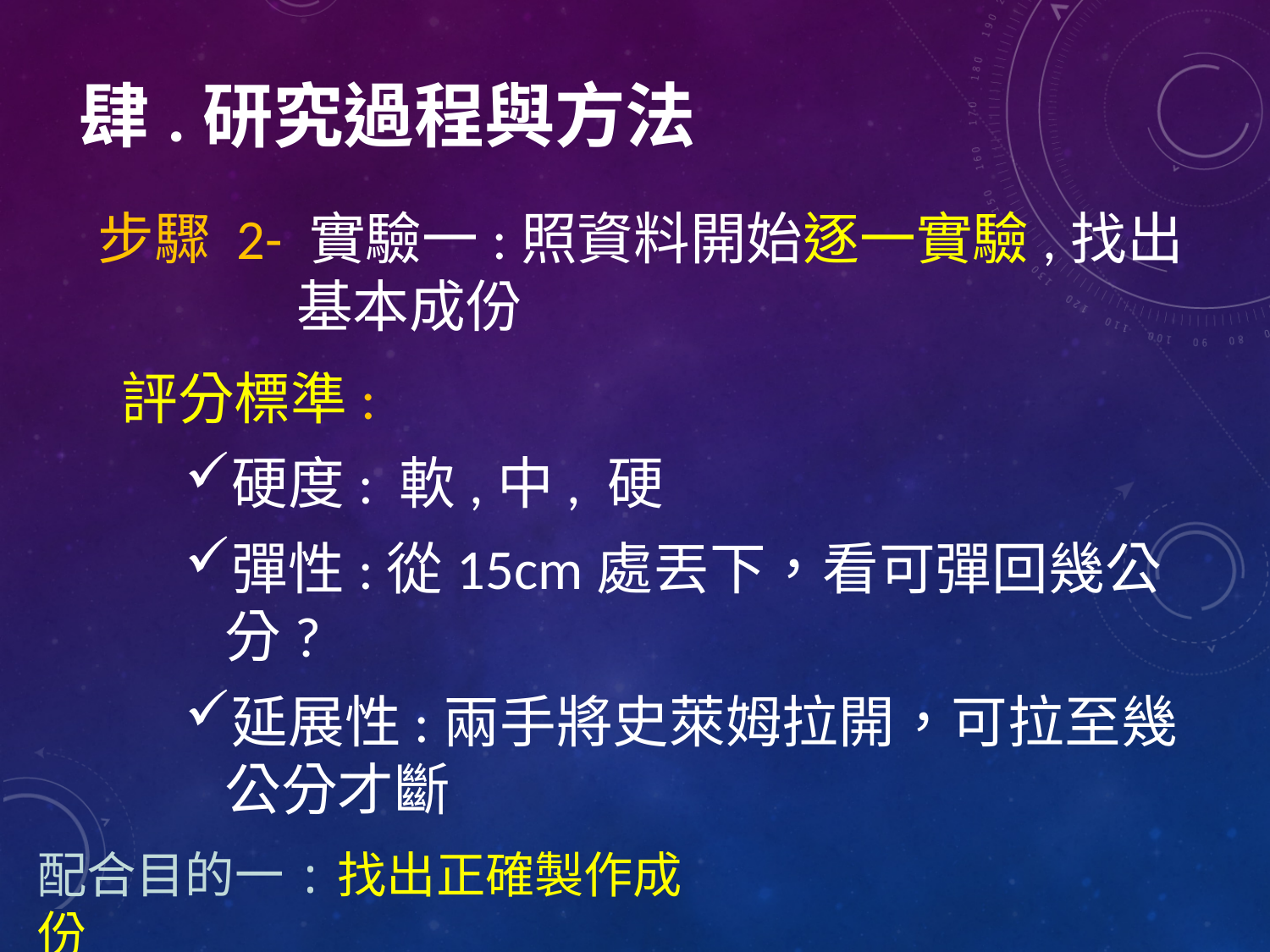

# 肆.研究過程與方法
步驟 2- 實驗一:照資料開始逐一實驗,找出基本成份
評分標準:
硬度: 軟,中, 硬
彈性:從15cm處丟下，看可彈回幾公分?
延展性:兩手將史萊姆拉開，可拉至幾公分才斷
配合目的一:找出正確製作成份